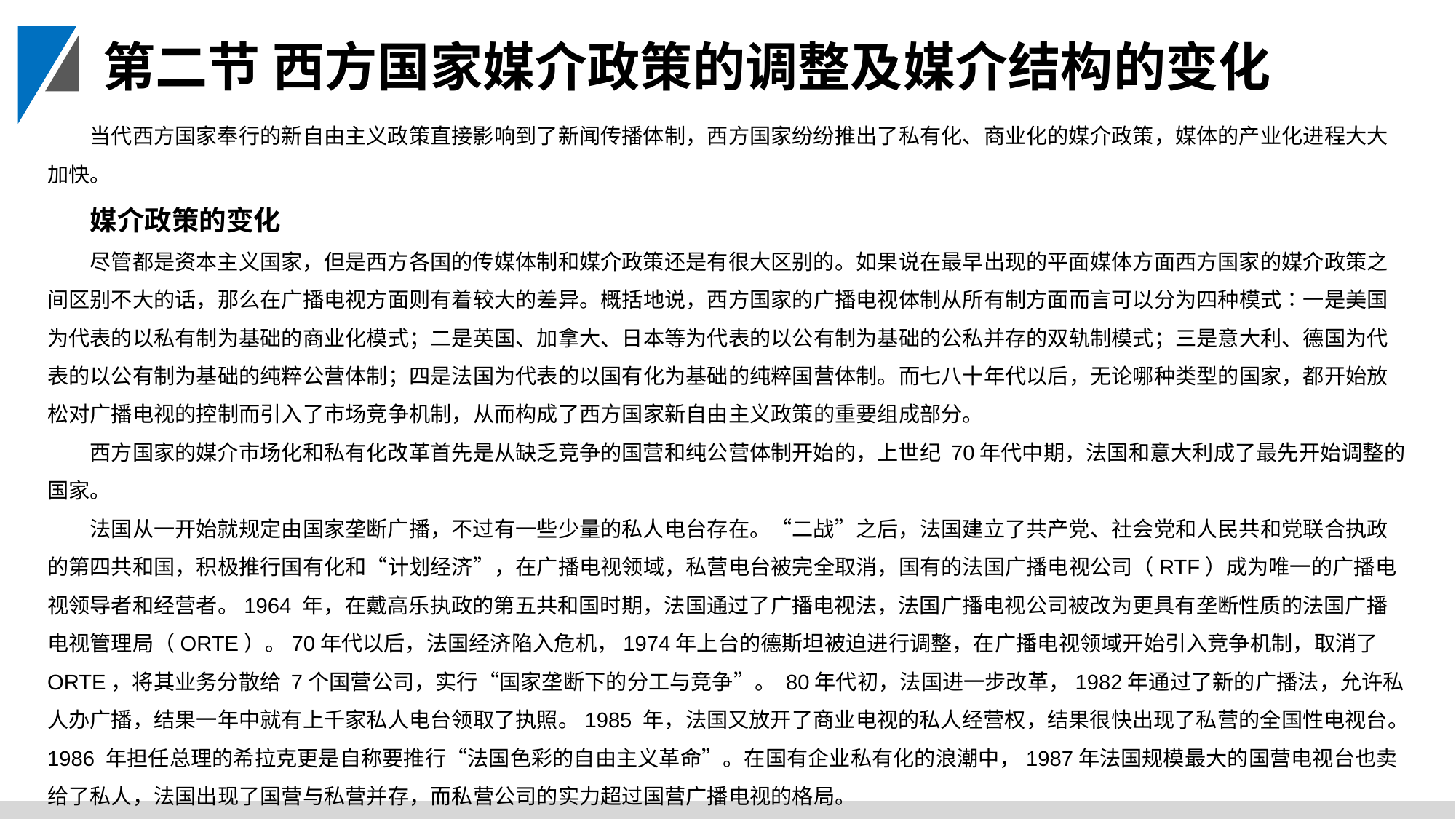

第二节 西方国家媒介政策的调整及媒介结构的变化

当代西方国家奉行的新自由主义政策直接影响到了新闻传播体制，西方国家纷纷推出了私有化、商业化的媒介政策，媒体的产业化进程大大加快。
媒介政策的变化
尽管都是资本主义国家，但是西方各国的传媒体制和媒介政策还是有很大区别的。如果说在最早出现的平面媒体方面西方国家的媒介政策之间区别不大的话，那么在广播电视方面则有着较大的差异。概括地说，西方国家的广播电视体制从所有制方面而言可以分为四种模式∶一是美国为代表的以私有制为基础的商业化模式；二是英国、加拿大、日本等为代表的以公有制为基础的公私并存的双轨制模式；三是意大利、德国为代表的以公有制为基础的纯粹公营体制；四是法国为代表的以国有化为基础的纯粹国营体制。而七八十年代以后，无论哪种类型的国家，都开始放松对广播电视的控制而引入了市场竞争机制，从而构成了西方国家新自由主义政策的重要组成部分。
西方国家的媒介市场化和私有化改革首先是从缺乏竞争的国营和纯公营体制开始的，上世纪 70年代中期，法国和意大利成了最先开始调整的国家。
法国从一开始就规定由国家垄断广播，不过有一些少量的私人电台存在。“二战”之后，法国建立了共产党、社会党和人民共和党联合执政的第四共和国，积极推行国有化和“计划经济”，在广播电视领域，私营电台被完全取消，国有的法国广播电视公司（RTF）成为唯一的广播电视领导者和经营者。1964 年，在戴高乐执政的第五共和国时期，法国通过了广播电视法，法国广播电视公司被改为更具有垄断性质的法国广播电视管理局（ORTE）。70年代以后，法国经济陷入危机，1974年上台的德斯坦被迫进行调整，在广播电视领域开始引入竞争机制，取消了 ORTE，将其业务分散给 7个国营公司，实行“国家垄断下的分工与竞争”。 80年代初，法国进一步改革，1982年通过了新的广播法，允许私人办广播，结果一年中就有上千家私人电台领取了执照。1985 年，法国又放开了商业电视的私人经营权，结果很快出现了私营的全国性电视台。1986 年担任总理的希拉克更是自称要推行“法国色彩的自由主义革命”。在国有企业私有化的浪潮中，1987年法国规模最大的国营电视台也卖给了私人，法国出现了国营与私营并存，而私营公司的实力超过国营广播电视的格局。